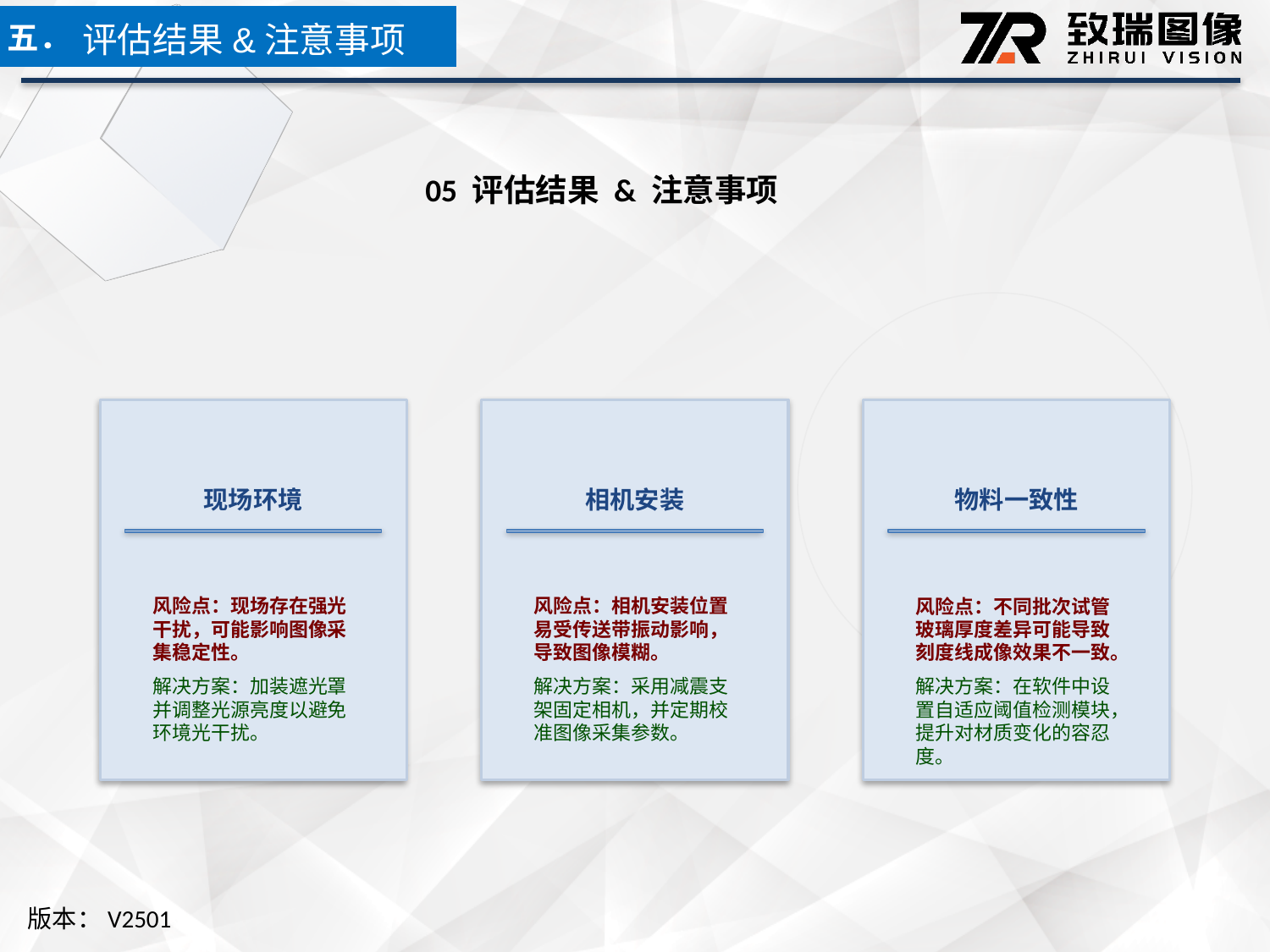

五．
评估结果&注意事项

05 评估结果 & 注意事项

现场环境

相机安装

物料一致性

风险点：现场存在强光干扰，可能影响图像采集稳定性。
解决方案：加装遮光罩并调整光源亮度以避免环境光干扰。

风险点：相机安装位置易受传送带振动影响，导致图像模糊。
解决方案：采用减震支架固定相机，并定期校准图像采集参数。

风险点：不同批次试管玻璃厚度差异可能导致刻度线成像效果不一致。
解决方案：在软件中设置自适应阈值检测模块，提升对材质变化的容忍度。